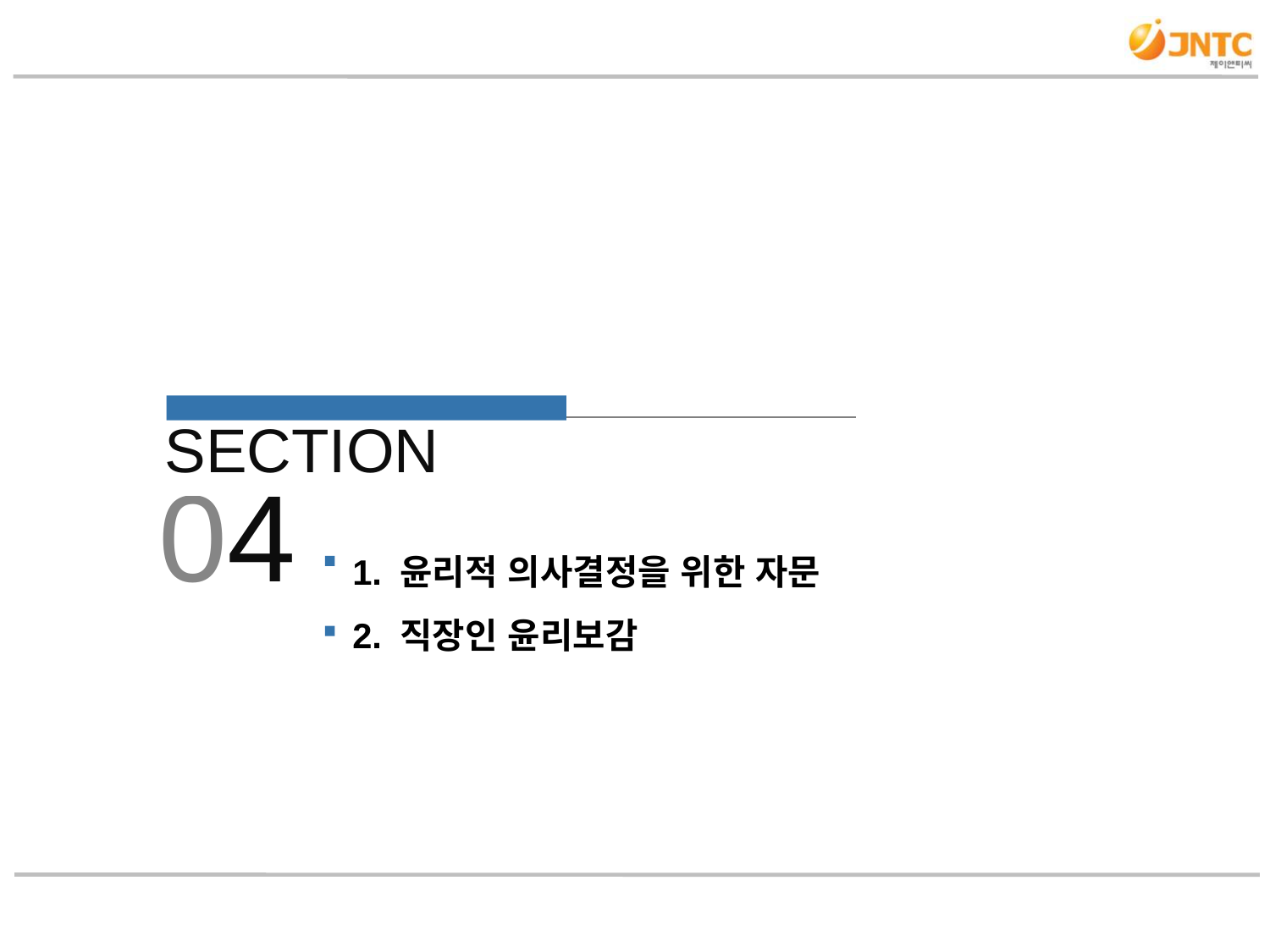

SECTION
04

1. 윤리적 의사결정을 위한 자문
2. 직장인 윤리보감